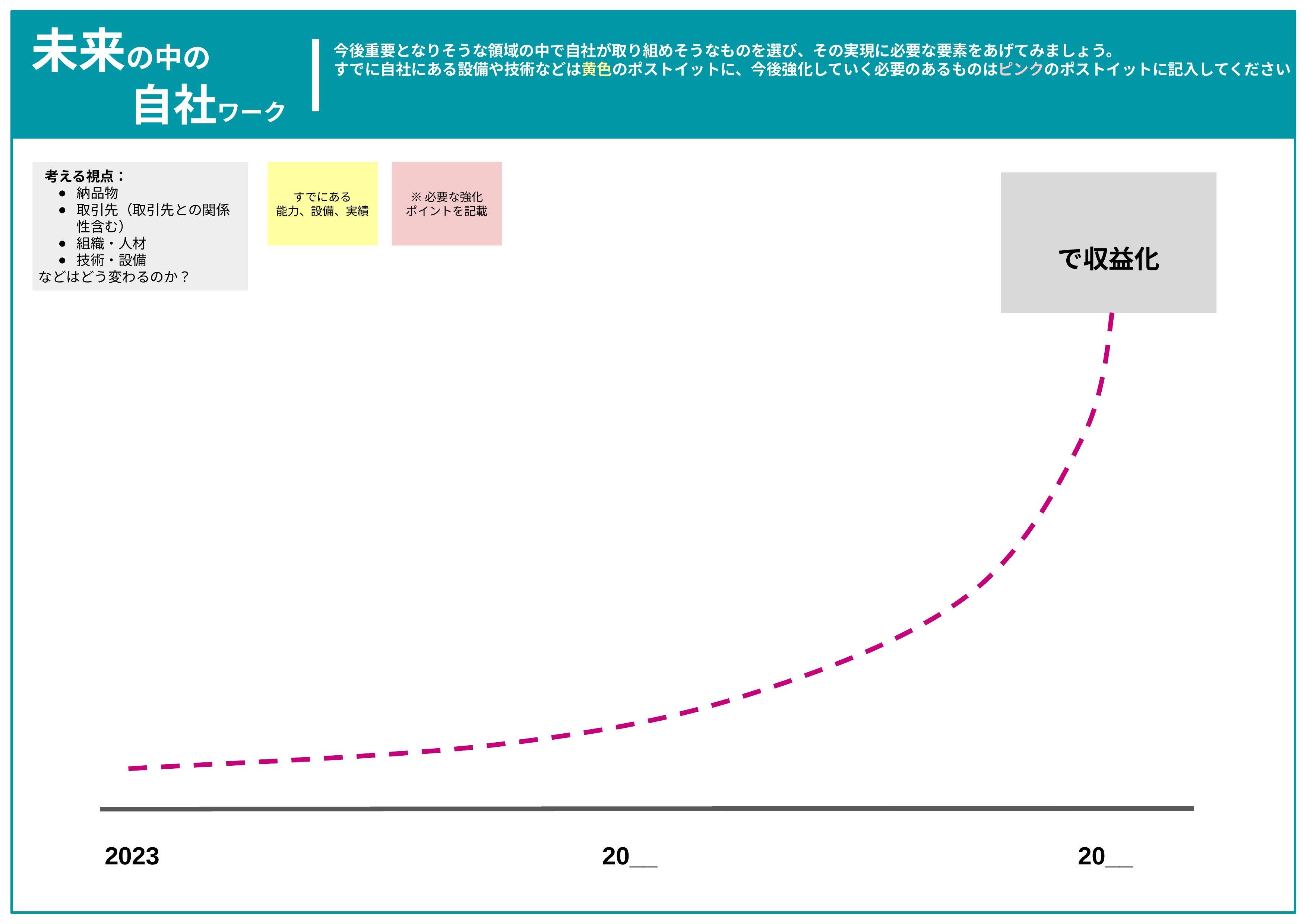

未来の中の
自社ワーク
# 今後重要となりそうな領域の中で自社が取り組めそうなものを選び、その実現に必要な要素をあげてみましょう。
すでに自社にある設備や技術などは黄色のポストイットに、今後強化していく必要のあるものはピンクのポストイットに記入してください
 考える視点：
納品物
取引先（取引先との関係性含む）
組織・人材
技術・設備
などはどう変わるのか？
すでにある
能力、設備、実績
※必要な強化
ポイントを記載

で収益化

2023
20__
20__